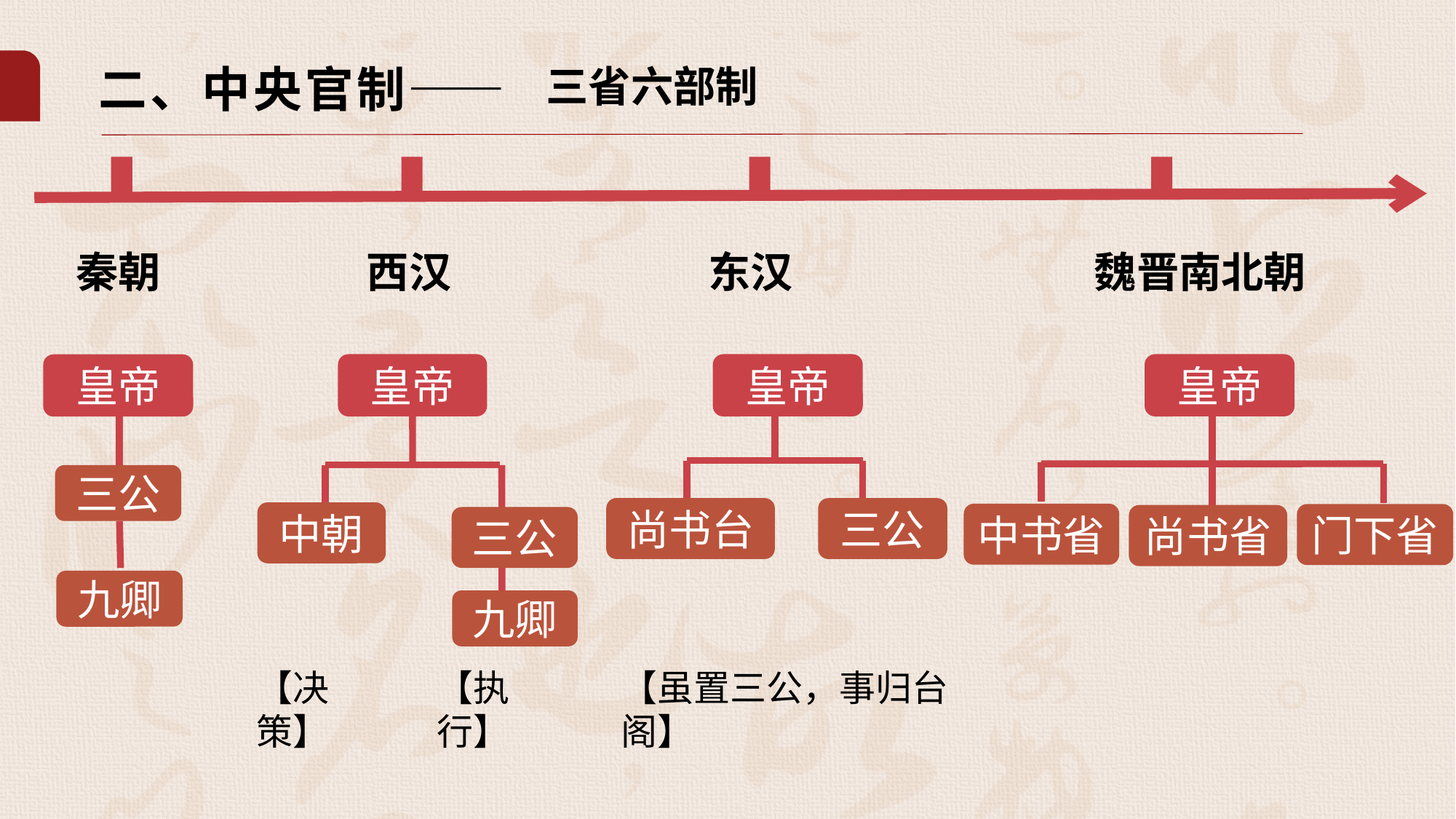

二、中央官制——
三省六部制

秦朝
西汉
东汉
魏晋南北朝
皇帝
三公
九卿
皇帝
尚书台
三公
皇帝
尚书省
皇帝
三公
九卿
中朝
中书省
门下省
【决策】
【执行】
【虽置三公，事归台阁】